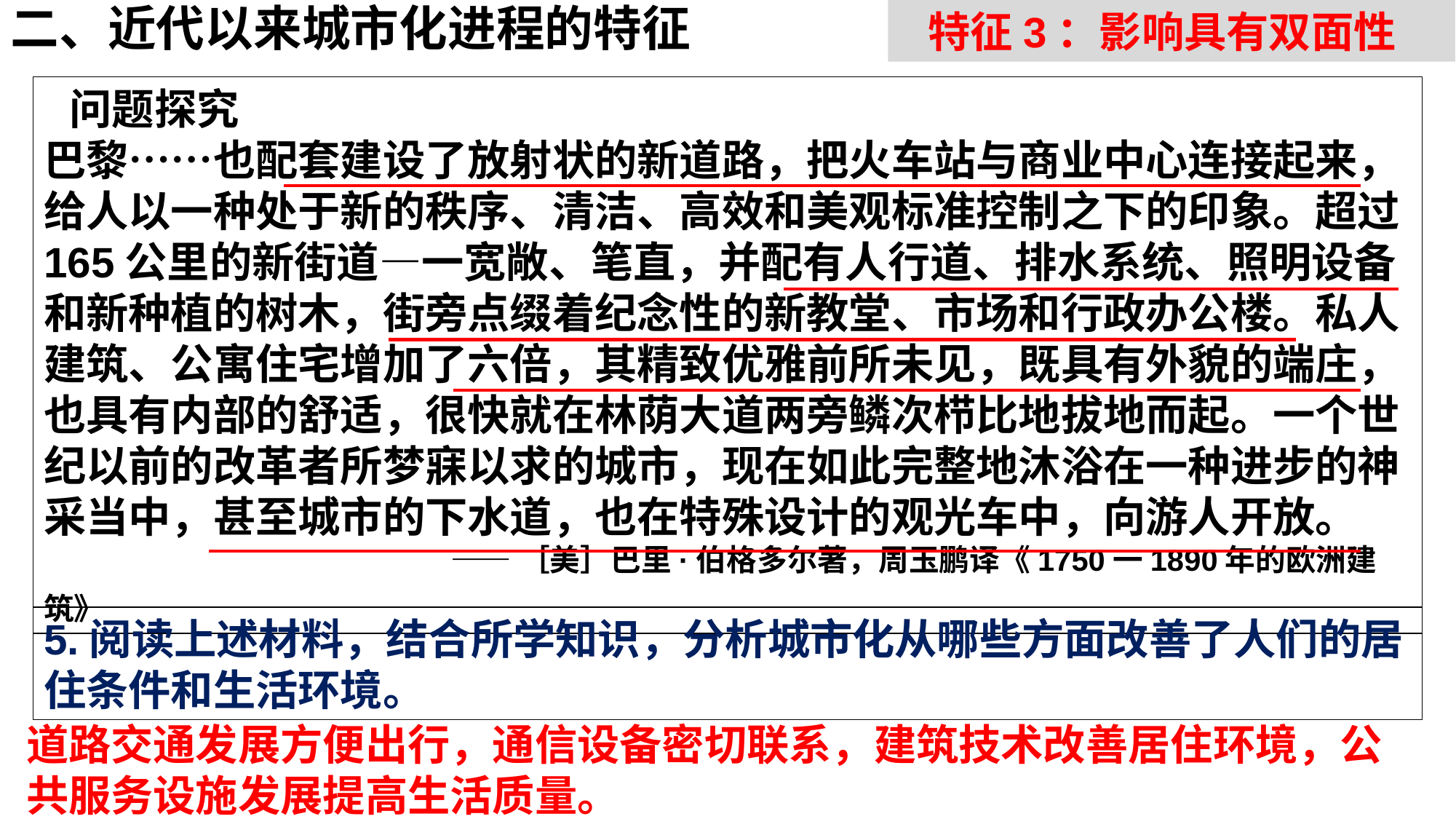

特征3：影响具有双面性
二、近代以来城市化进程的特征
  问题探究
巴黎……也配套建设了放射状的新道路，把火车站与商业中心连接起来，给人以一种处于新的秩序、清洁、高效和美观标准控制之下的印象。超过165公里的新街道—一宽敞、笔直，并配有人行道、排水系统、照明设备和新种植的树木，街旁点缀着纪念性的新教堂、市场和行政办公楼。私人建筑、公寓住宅增加了六倍，其精致优雅前所未见，既具有外貌的端庄，也具有内部的舒适，很快就在林荫大道两旁鳞次栉比地拔地而起。一个世纪以前的改革者所梦寐以求的城市，现在如此完整地沐浴在一种进步的神采当中，甚至城市的下水道，也在特殊设计的观光车中，向游人开放。
                                                           ——［美］巴里·伯格多尔著，周玉鹏译《1750一1890年的欧洲建筑》
5.阅读上述材料，结合所学知识，分析城市化从哪些方面改善了人们的居住条件和生活环境。
道路交通发展方便出行，通信设备密切联系，建筑技术改善居住环境，公共服务设施发展提高生活质量。